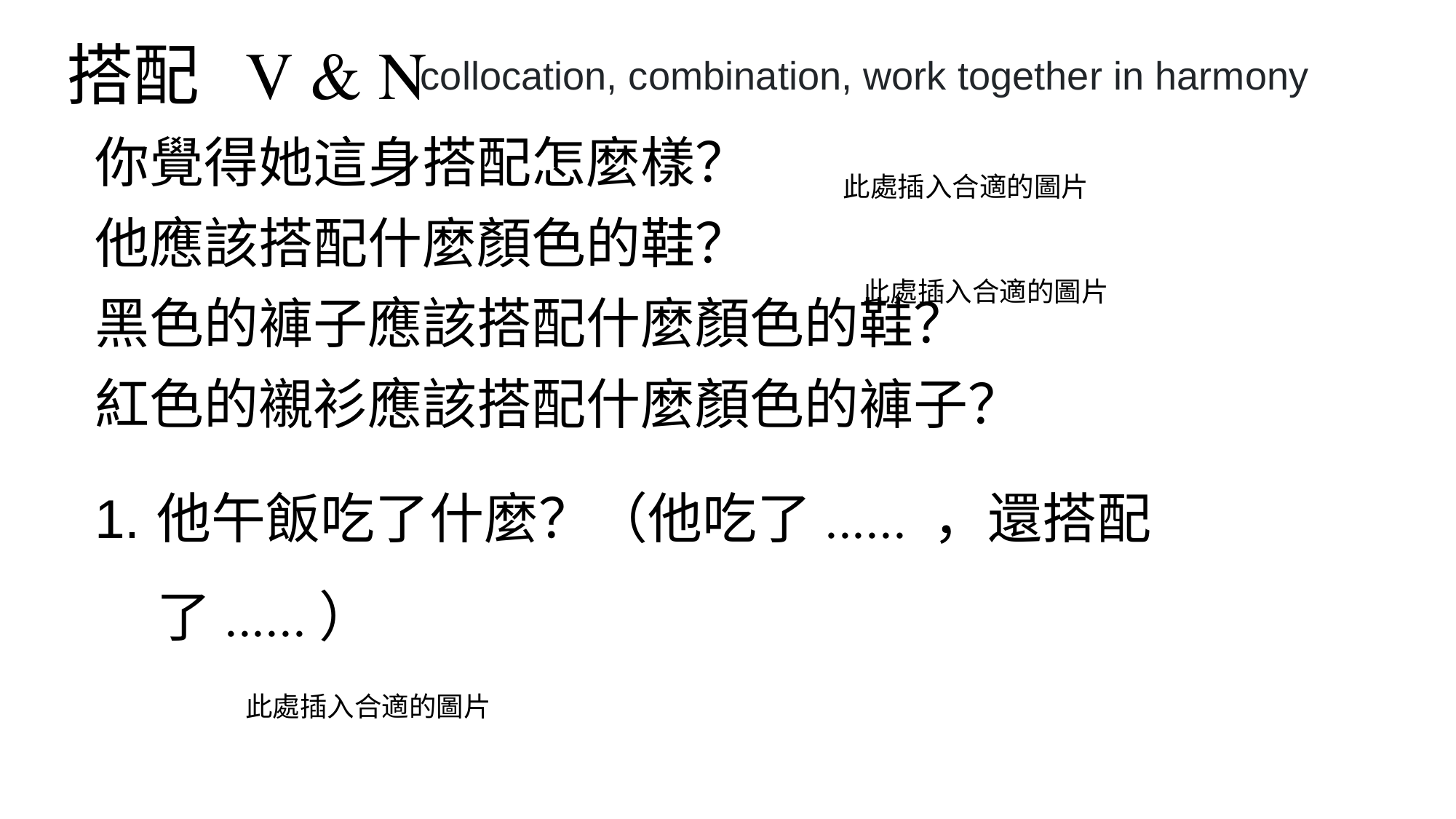

# 搭配  V & N
collocation, combination, work together in harmony
你覺得她這身搭配怎麼樣？
他應該搭配什麼顏色的鞋？
黑色的褲子應該搭配什麼顏色的鞋？
紅色的襯衫應該搭配什麼顏色的褲子？
他午飯吃了什麼？（他吃了...... ，還搭配了......）
此處插入合適的圖片
此處插入合適的圖片
此處插入合適的圖片